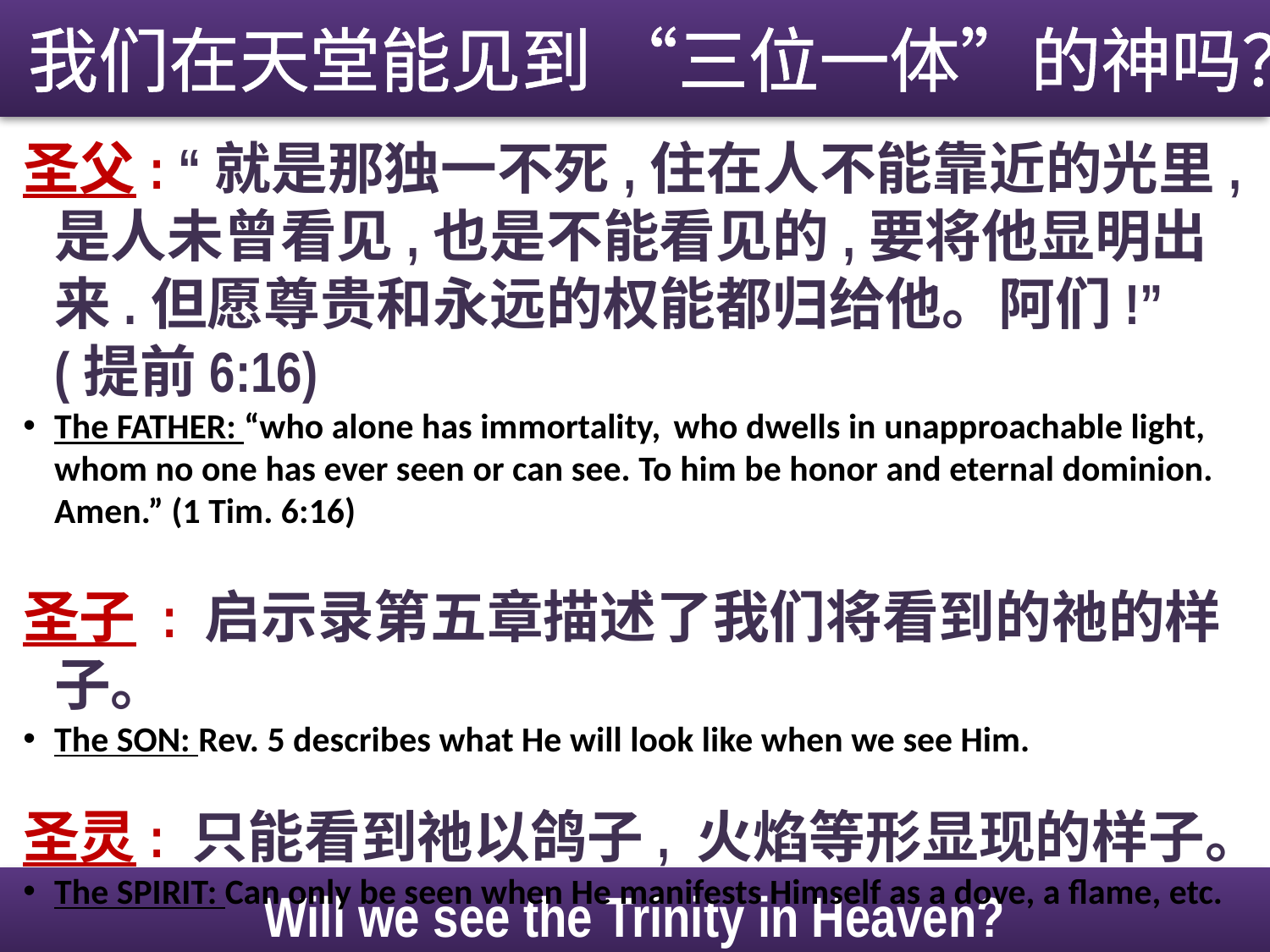

我们在天堂能见到 “三位一体”的神吗？
圣父: “就是那独一不死,住在人不能靠近的光里,是人未曾看见,也是不能看见的,要将他显明出来.但愿尊贵和永远的权能都归给他。阿们!”  (提前6:16)
The FATHER: “who alone has immortality,  who dwells in unapproachable light, whom no one has ever seen or can see. To him be honor and eternal dominion. Amen.” (1 Tim. 6:16)

圣子 : 启示录第五章描述了我们将看到的祂的样子。
The SON: Rev. 5 describes what He will look like when we see Him.

圣灵: 只能看到祂以鸽子, 火焰等形显现的样子。
The SPIRIT: Can only be seen when He manifests Himself as a dove, a flame, etc.
Will we see the Trinity in Heaven?